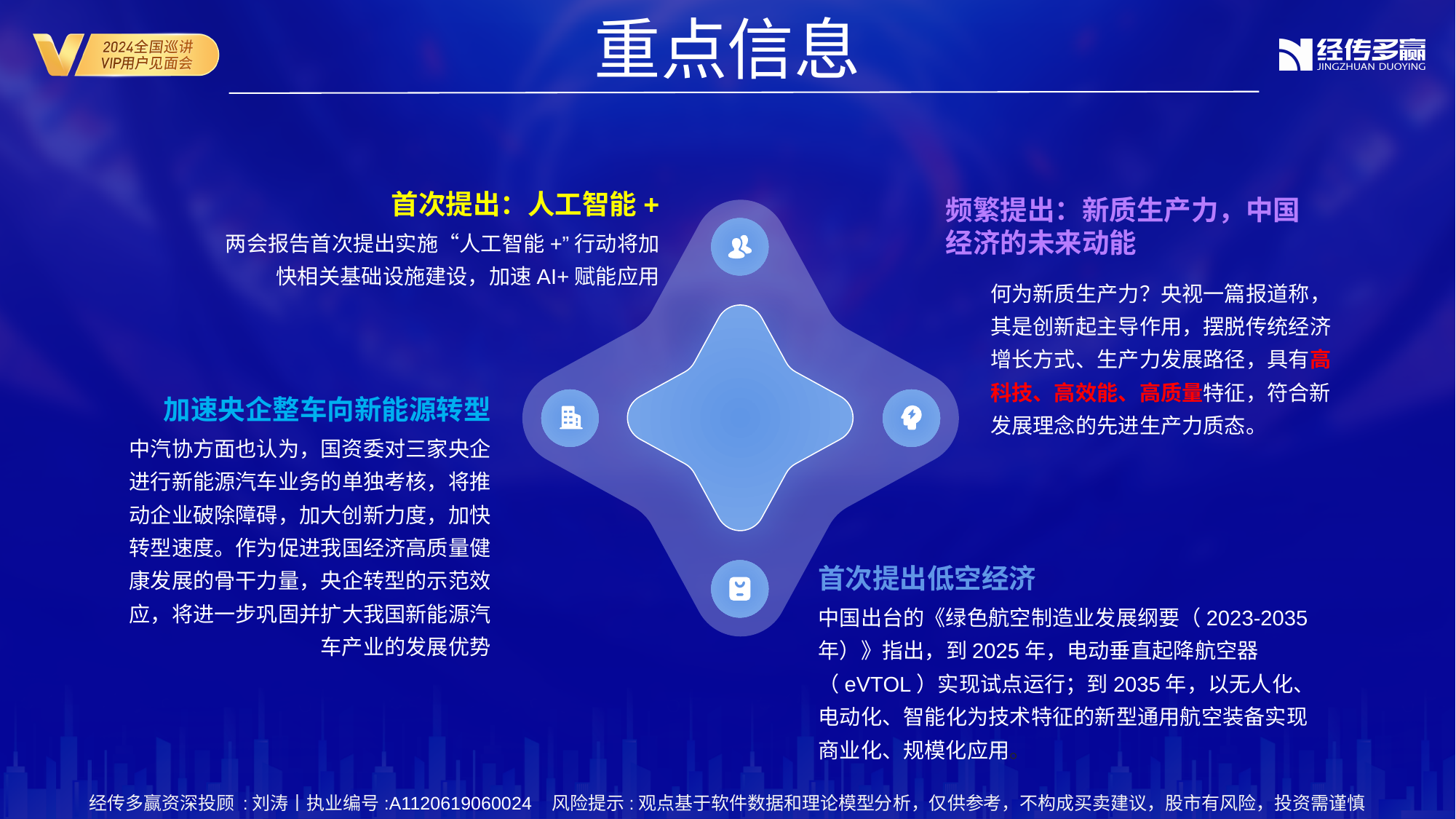

重点信息
首次提出：人工智能+
频繁提出：新质生产力，中国经济的未来动能

两会报告首次提出实施“人工智能+”行动将加快相关基础设施建设，加速AI+赋能应用

何为新质生产力？央视一篇报道称，其是创新起主导作用，摆脱传统经济增长方式、生产力发展路径，具有高科技、高效能、高质量特征，符合新发展理念的先进生产力质态。

加速央企整车向新能源转型

中汽协方面也认为，国资委对三家央企进行新能源汽车业务的单独考核，将推动企业破除障碍，加大创新力度，加快转型速度。作为促进我国经济高质量健康发展的骨干力量，央企转型的示范效应，将进一步巩固并扩大我国新能源汽车产业的发展优势
首次提出低空经济

中国出台的《绿色航空制造业发展纲要（2023-2035年）》指出，到2025年，电动垂直起降航空器（eVTOL）实现试点运行；到2035年，以无人化、电动化、智能化为技术特征的新型通用航空装备实现商业化、规模化应用。